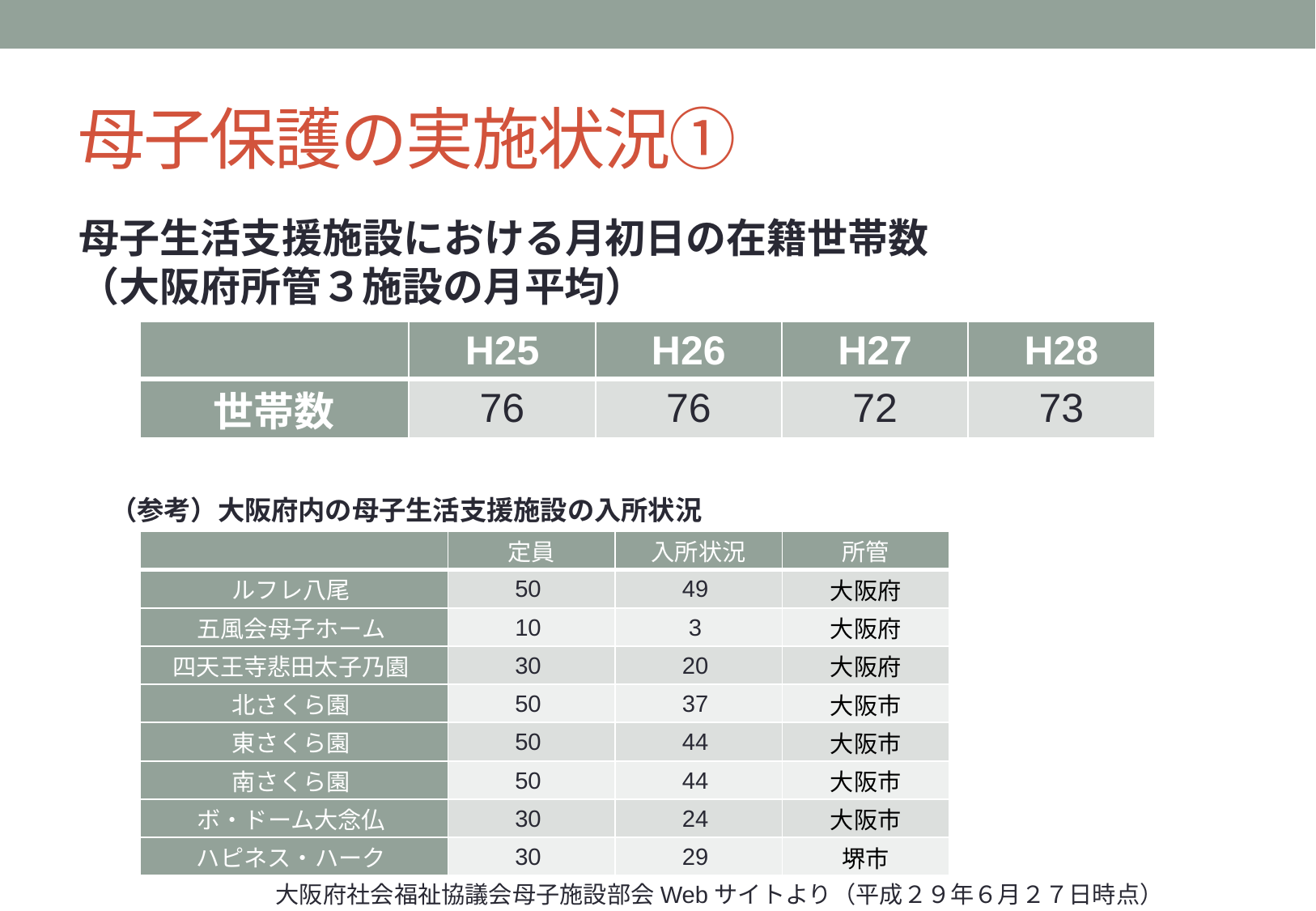

# 母子保護の実施状況①
母子生活支援施設における月初日の在籍世帯数
（大阪府所管３施設の月平均）
|  | H25 | H26 | H27 | H28 |
| --- | --- | --- | --- | --- |
| 世帯数 | 76 | 76 | 72 | 73 |
（参考）大阪府内の母子生活支援施設の入所状況
|  | 定員 | 入所状況 | 所管 |
| --- | --- | --- | --- |
| ルフレ八尾 | 50 | 49 | 大阪府 |
| 五風会母子ホーム | 10 | 3 | 大阪府 |
| 四天王寺悲田太子乃園 | 30 | 20 | 大阪府 |
| 北さくら園 | 50 | 37 | 大阪市 |
| 東さくら園 | 50 | 44 | 大阪市 |
| 南さくら園 | 50 | 44 | 大阪市 |
| ボ・ドーム大念仏 | 30 | 24 | 大阪市 |
| ハピネス・ハーク | 30 | 29 | 堺市 |
大阪府社会福祉協議会母子施設部会Webサイトより（平成２９年６月２７日時点）